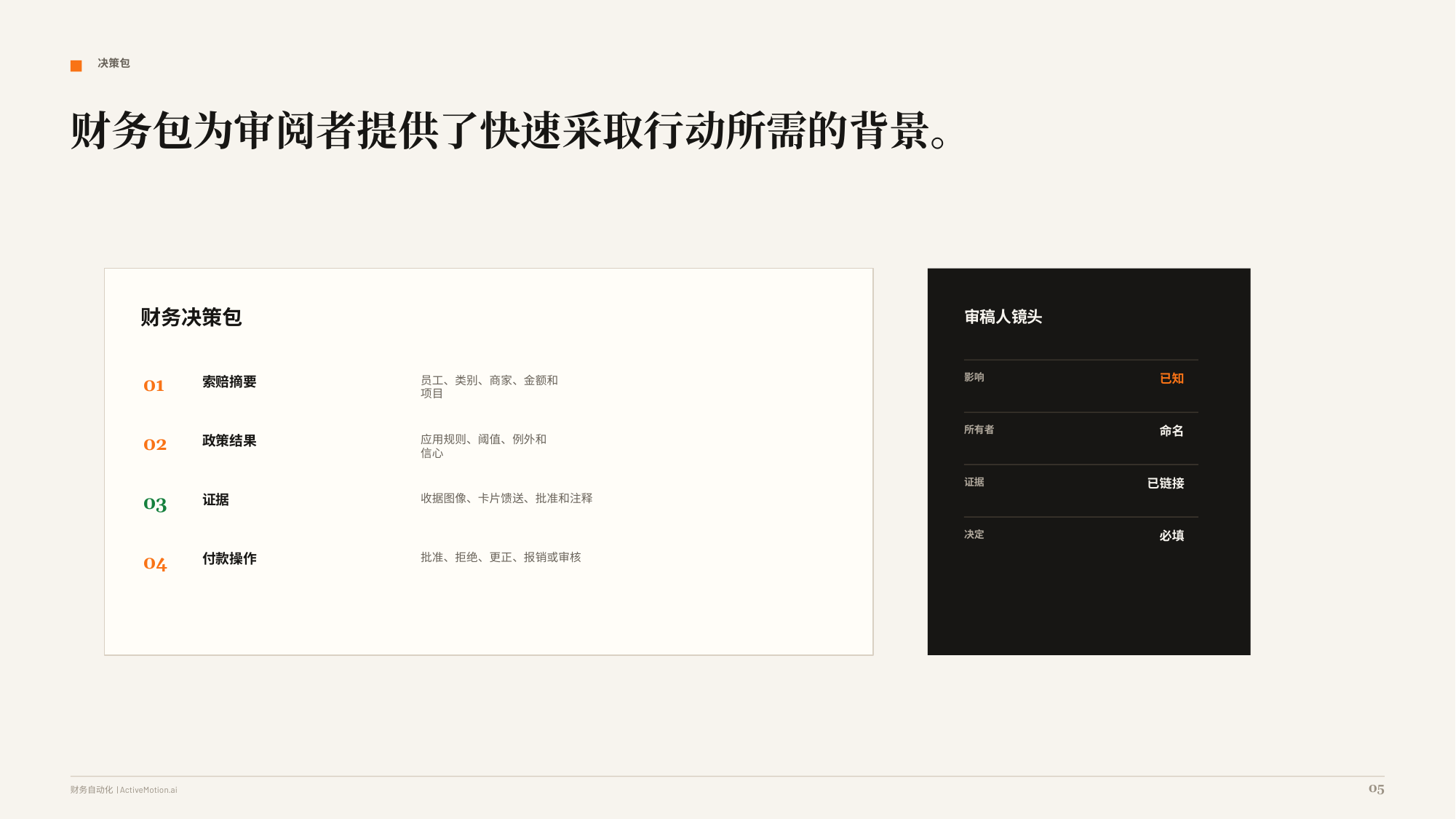

决策包

财务包为审阅者提供了快速采取行动所需的背景。

财务决策包
审稿人镜头

影响
已知
01
索赔摘要
员工、类别、商家、金额和
项目

所有者
命名
02
政策结果
应用规则、阈值、例外和
信心

证据
已链接
03
证据
收据图像、卡片馈送、批准和注释

决定
必填
04
付款操作
批准、拒绝、更正、报销或审核

05
财务自动化 | ActiveMotion.ai